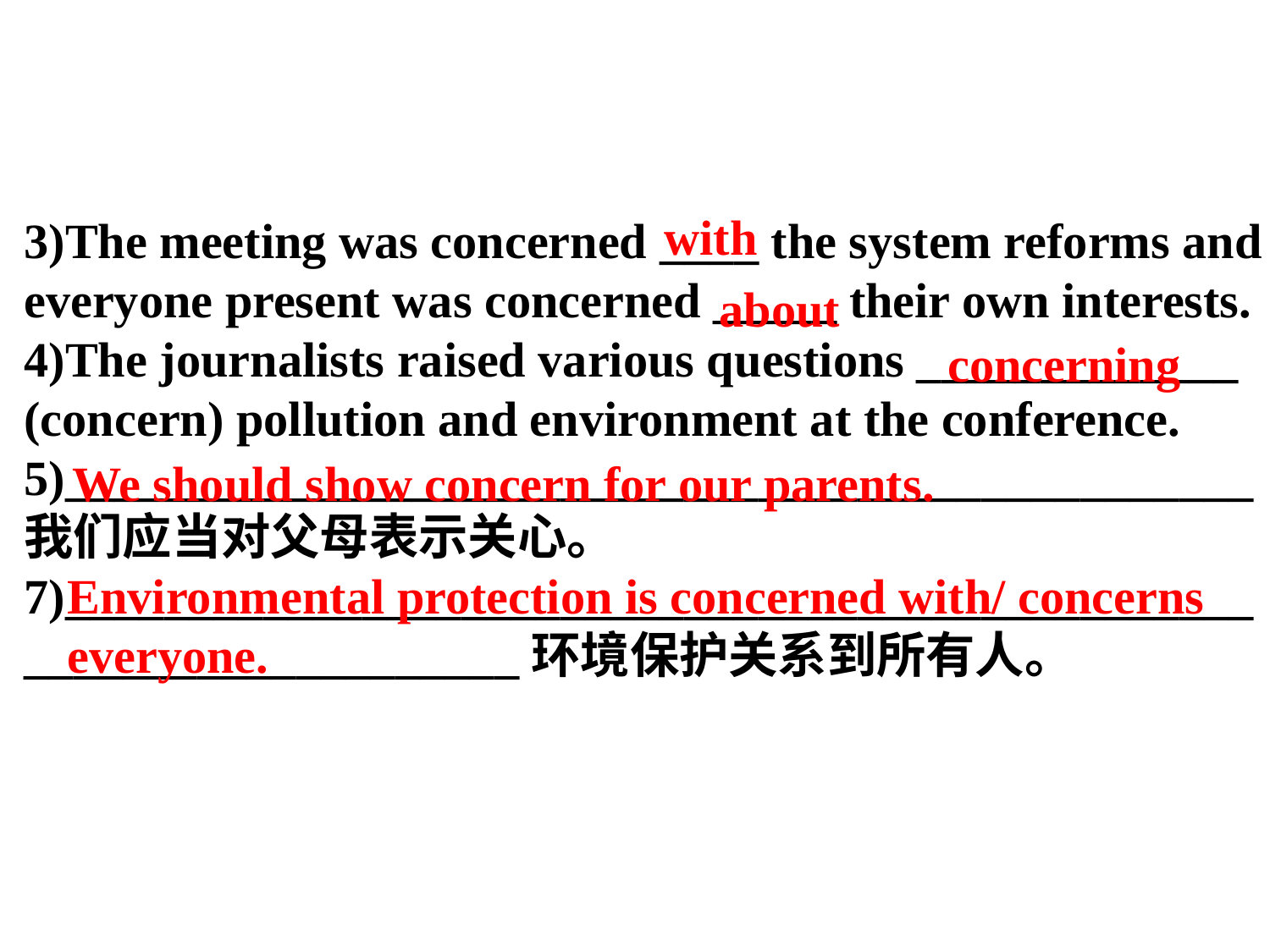

with
3)The meeting was concerned ____ the system reforms and everyone present was concerned _____ their own interests.
4)The journalists raised various questions _____________ (concern) pollution and environment at the conference.
5)________________________________________________我们应当对父母表示关心。
7)________________________________________________
____________________环境保护关系到所有人。

about
concerning
We should show concern for our parents.
Environmental protection is concerned with/ concerns
everyone.